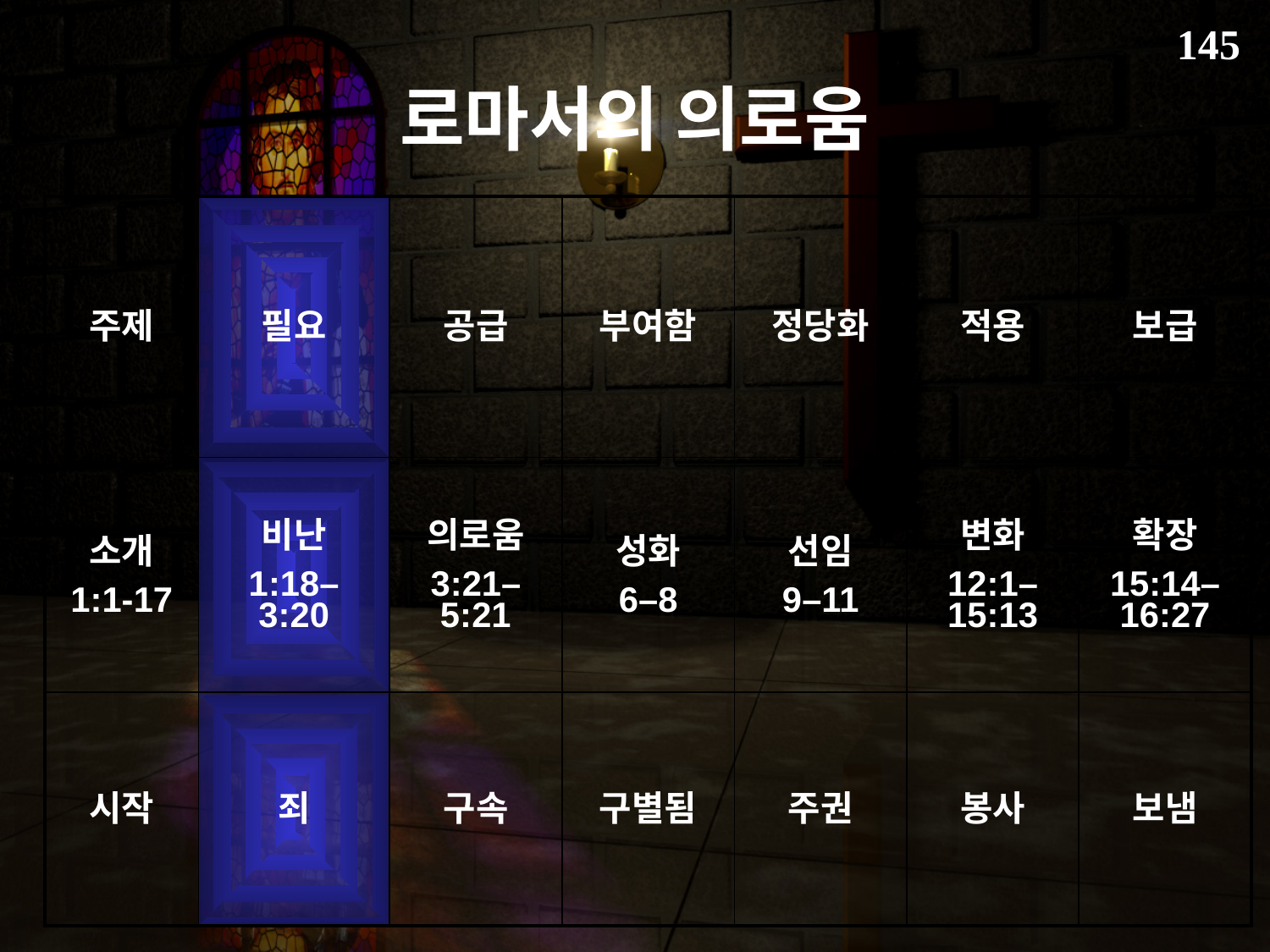

145
# 로마서의 의로움
| 주제 | 필요 | 공급 | 부여함 | 정당화 | 적용 | 보급 |
| --- | --- | --- | --- | --- | --- | --- |
| 소개 1:1-17 | 비난 1:18– 3:20 | 의로움 3:21– 5:21 | 성화 6–8 | 선임 9–11 | 변화 12:1– 15:13 | 확장 15:14– 16:27 |
| 시작 | 죄 | 구속 | 구별됨 | 주권 | 봉사 | 보냄 |